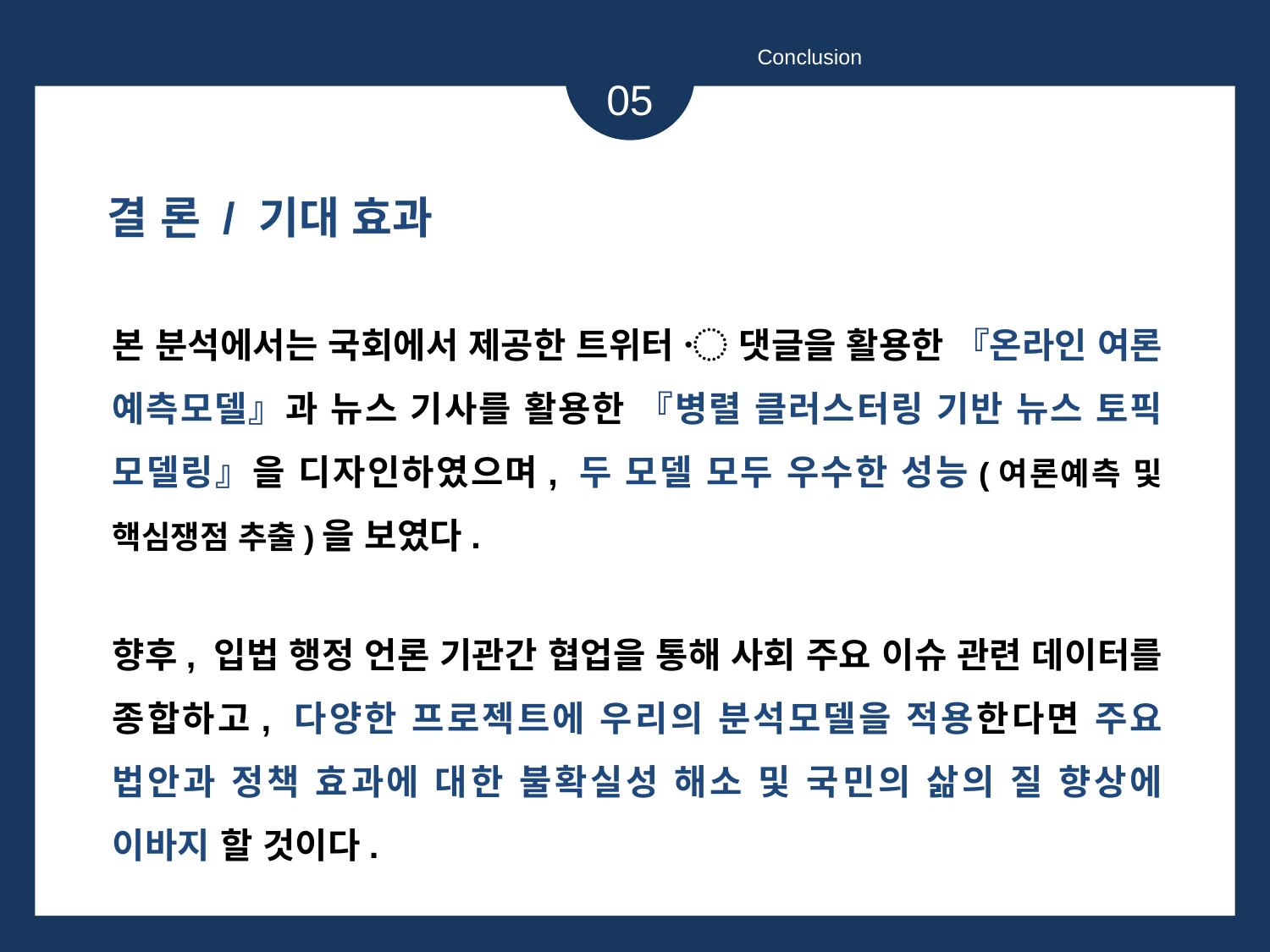

Conclusion
05

결 론 / 기대 효과
본 분석에서는 국회에서 제공한 트위터 〮 댓글을 활용한 『온라인 여론 예측모델』과 뉴스 기사를 활용한 『병렬 클러스터링 기반 뉴스 토픽 모델링』을 디자인하였으며, 두 모델 모두 우수한 성능(여론예측 및 핵심쟁점 추출)을 보였다.
향후, 입법 행정 언론 기관간 협업을 통해 사회 주요 이슈 관련 데이터를 종합하고, 다양한 프로젝트에 우리의 분석모델을 적용한다면 주요 법안과 정책 효과에 대한 불확실성 해소 및 국민의 삶의 질 향상에 이바지 할 것이다.